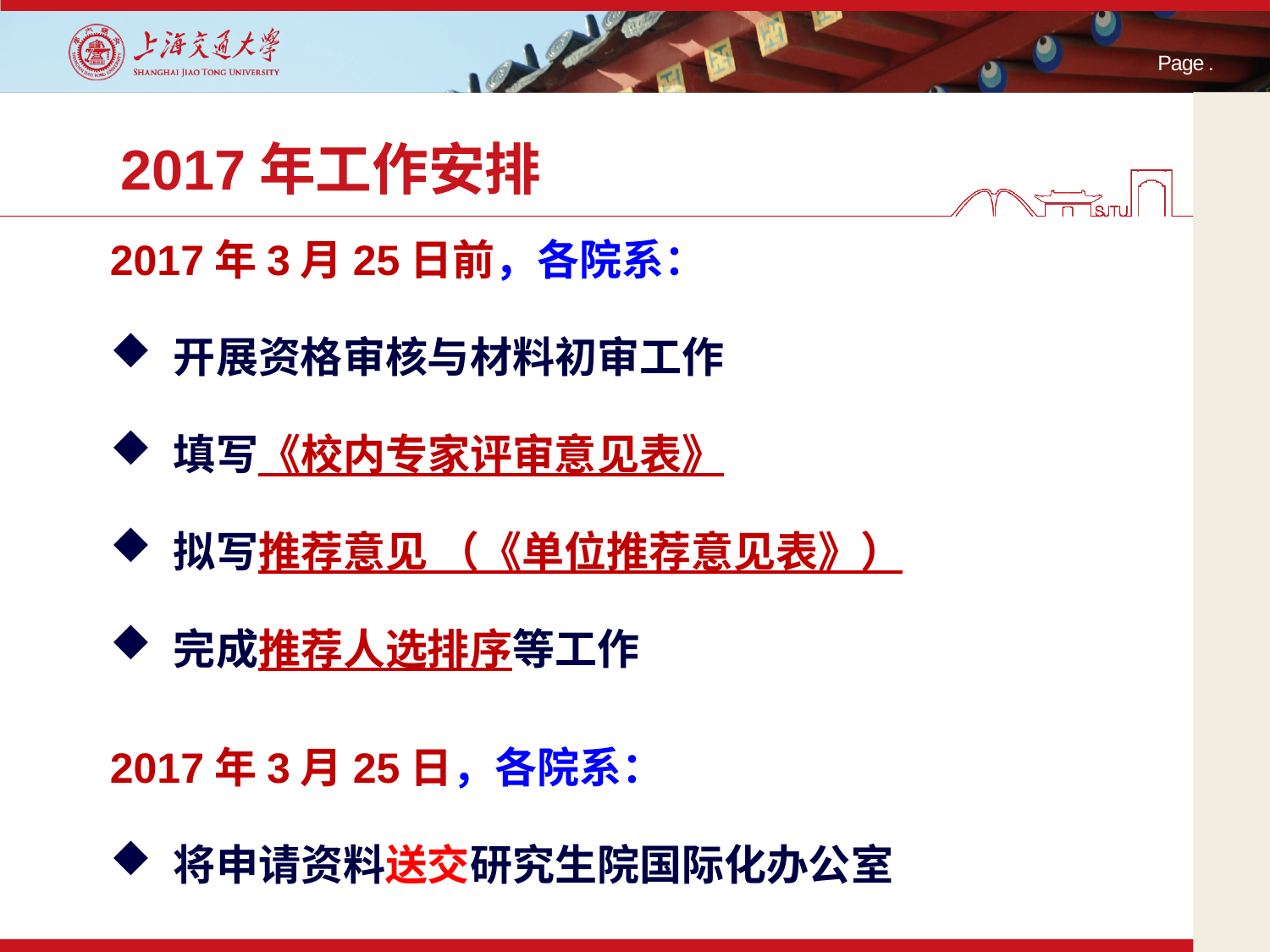

31

# 2017年工作安排
2017年3月25日前，各院系：
开展资格审核与材料初审工作
填写《校内专家评审意见表》
拟写推荐意见 （《单位推荐意见表》）
完成推荐人选排序等工作
2017年3月25日，各院系：
将申请资料送交研究生院国际化办公室